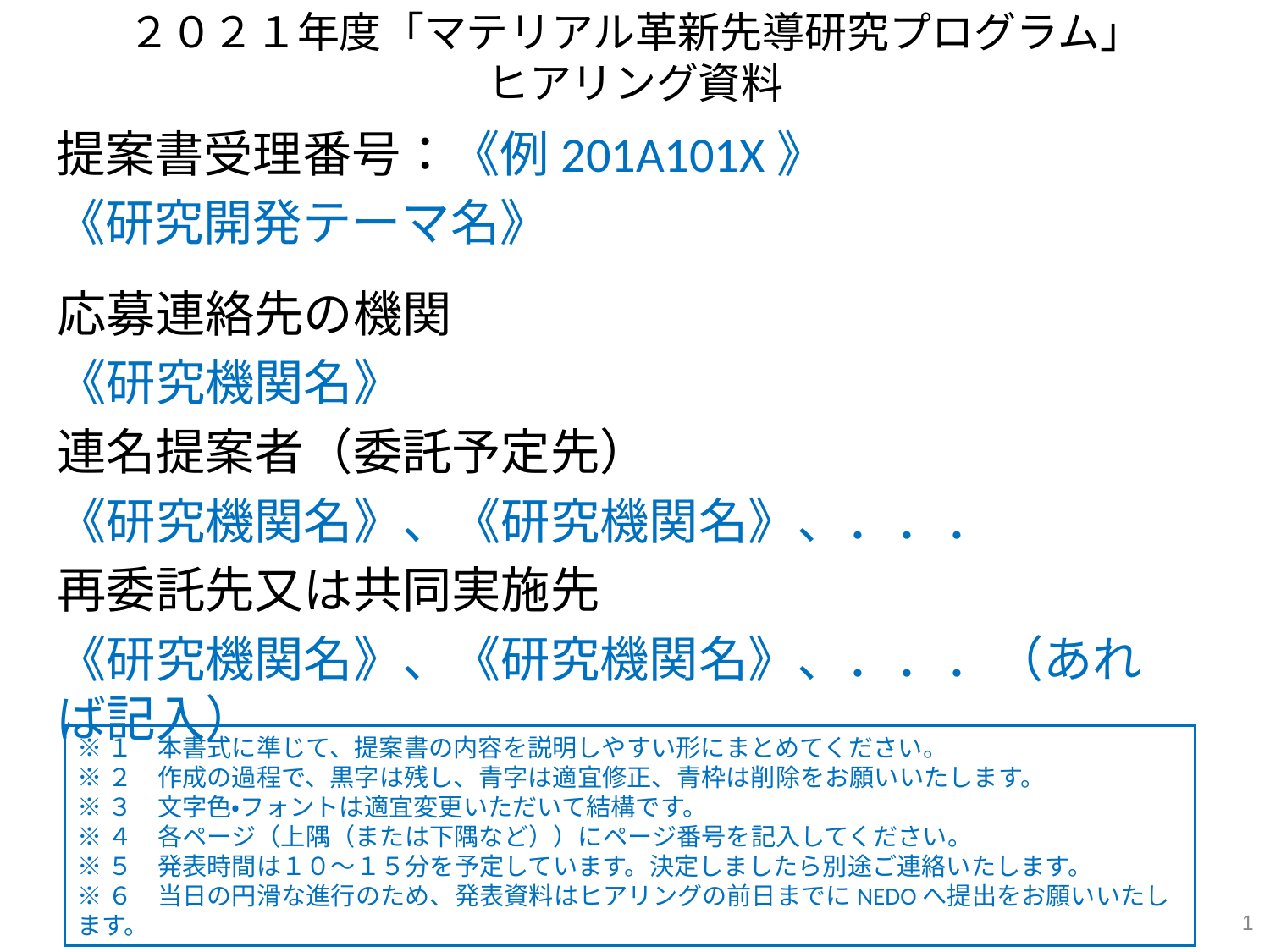

２０２１年度「マテリアル革新先導研究プログラム」
ヒアリング資料
提案書受理番号：《例201A101X》
《研究開発テーマ名》
応募連絡先の機関
《研究機関名》
連名提案者（委託予定先）
《研究機関名》、《研究機関名》、．．．
再委託先又は共同実施先
《研究機関名》、《研究機関名》、．．．（あれば記入）

※１　本書式に準じて、提案書の内容を説明しやすい形にまとめてください。
※２　作成の過程で、黒字は残し、青字は適宜修正、青枠は削除をお願いいたします。
※３　文字色・フォントは適宜変更いただいて結構です。
※４　各ページ（上隅（または下隅など））にページ番号を記入してください。
※５　発表時間は１０～１５分を予定しています。決定しましたら別途ご連絡いたします。
※６　当日の円滑な進行のため、発表資料はヒアリングの前日までにNEDOへ提出をお願いいたします。
1